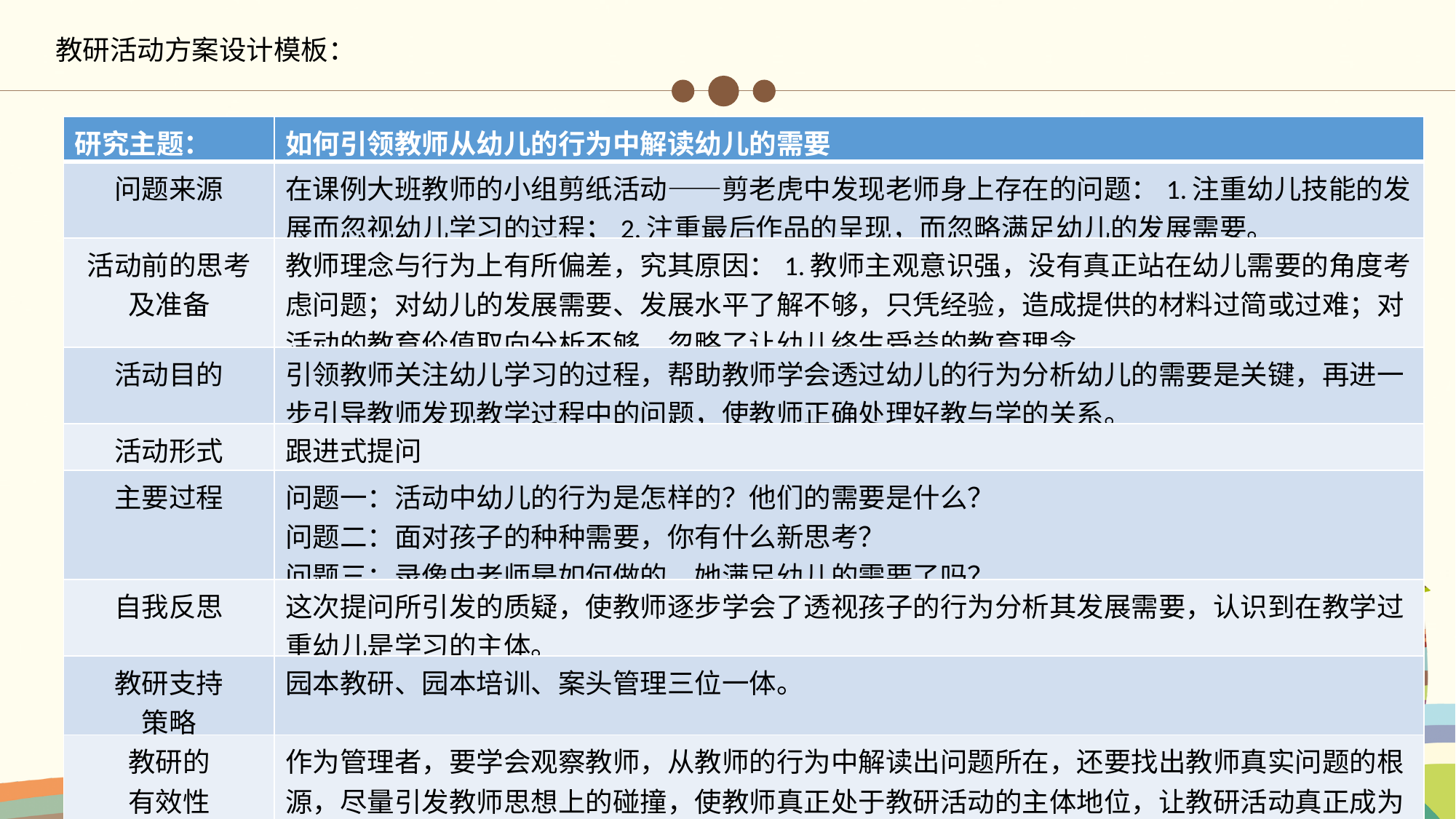

教研活动方案设计模板：
| 研究主题： | 如何引领教师从幼儿的行为中解读幼儿的需要 |
| --- | --- |
| 问题来源 | 在课例大班教师的小组剪纸活动——剪老虎中发现老师身上存在的问题：1.注重幼儿技能的发展而忽视幼儿学习的过程；2.注重最后作品的呈现，而忽略满足幼儿的发展需要。 |
| 活动前的思考及准备 | 教师理念与行为上有所偏差，究其原因：1.教师主观意识强，没有真正站在幼儿需要的角度考虑问题；对幼儿的发展需要、发展水平了解不够，只凭经验，造成提供的材料过简或过难；对活动的教育价值取向分析不够，忽略了让幼儿终生受益的教育理念。 |
| 活动目的 | 引领教师关注幼儿学习的过程，帮助教师学会透过幼儿的行为分析幼儿的需要是关键，再进一步引导教师发现教学过程中的问题，使教师正确处理好教与学的关系。 |
| 活动形式 | 跟进式提问 |
| 主要过程 | 问题一：活动中幼儿的行为是怎样的？他们的需要是什么？ 问题二：面对孩子的种种需要，你有什么新思考？ 问题三：录像中老师是如何做的，她满足幼儿的需要了吗？ |
| 自我反思 | 这次提问所引发的质疑，使教师逐步学会了透视孩子的行为分析其发展需要，认识到在教学过重幼儿是学习的主体。 |
| 教研支持 策略 | 园本教研、园本培训、案头管理三位一体。 |
| 教研的 有效性 | 作为管理者，要学会观察教师，从教师的行为中解读出问题所在，还要找出教师真实问题的根源，尽量引发教师思想上的碰撞，使教师真正处于教研活动的主体地位，让教研活动真正成为教师成长的有效平台。 |